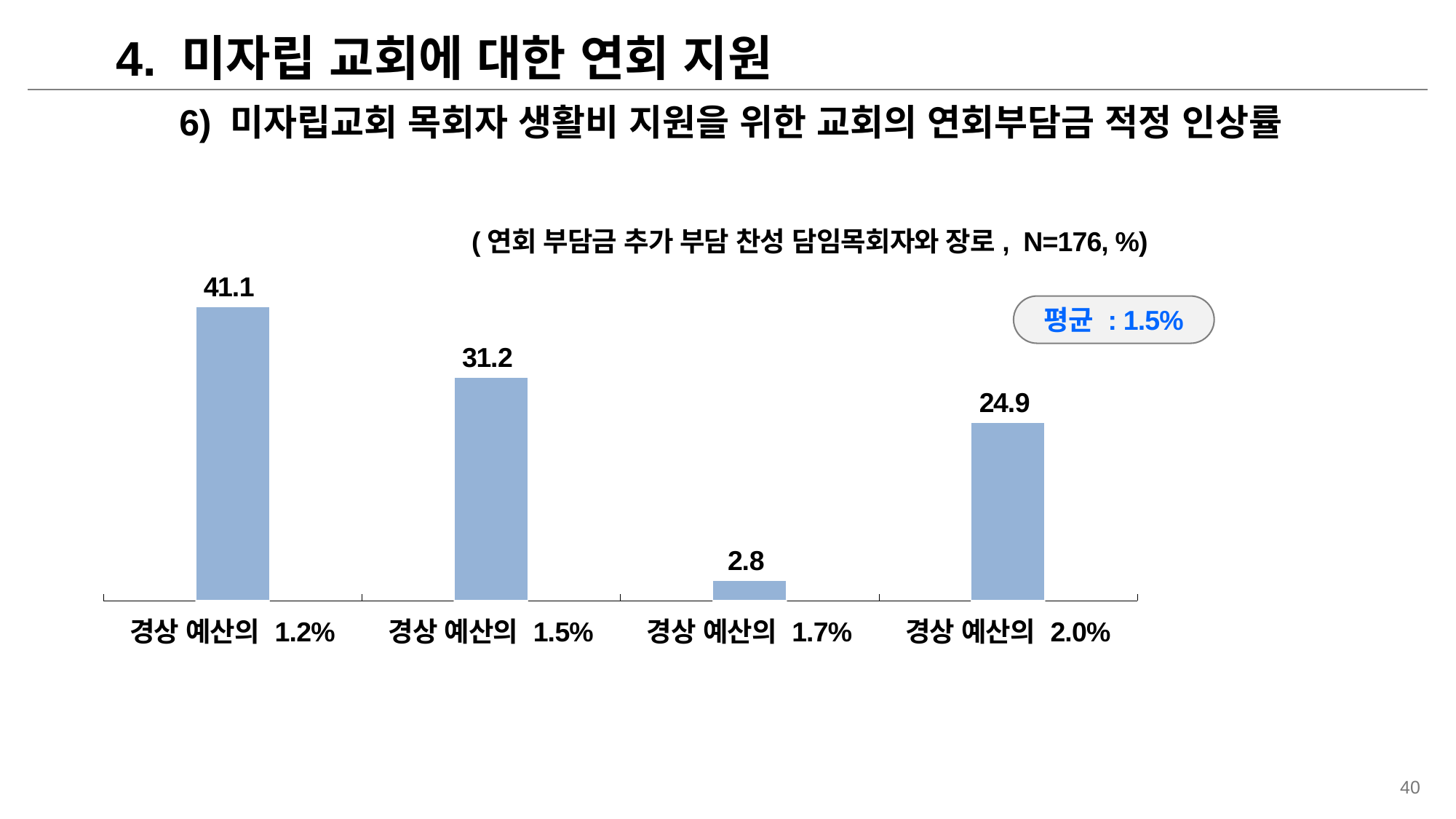

4. 미자립 교회에 대한 연회 지원
6) 미자립교회 목회자 생활비 지원을 위한 교회의 연회부담금 적정 인상률

### Chart

| Category | 개신교인 |
|---|---|
(연회 부담금 추가 부담 찬성 담임목회자와 장로,  N=176, %)
평균 : 1.5%
| 경상 예산의 1.2% | 경상 예산의 1.5% | 경상 예산의 1.7% | 경상 예산의 2.0% |
| --- | --- | --- | --- |